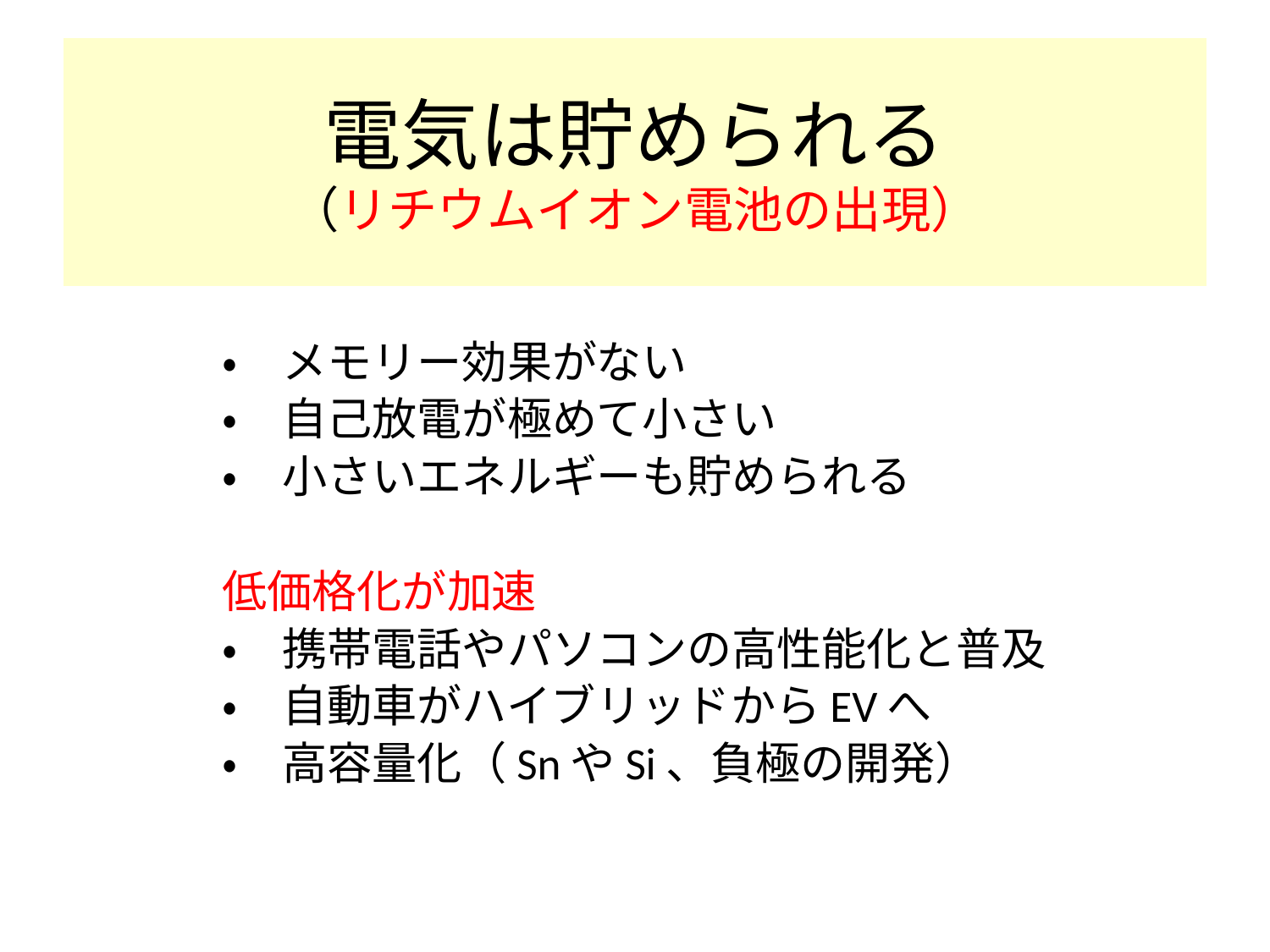

# 電気は貯められる （リチウムイオン電池の出現）
・　メモリー効果がない
・　自己放電が極めて小さい
・　小さいエネルギーも貯められる

低価格化が加速
・　携帯電話やパソコンの高性能化と普及
・　自動車がハイブリッドからEVへ
・　高容量化（SnやSi、負極の開発）